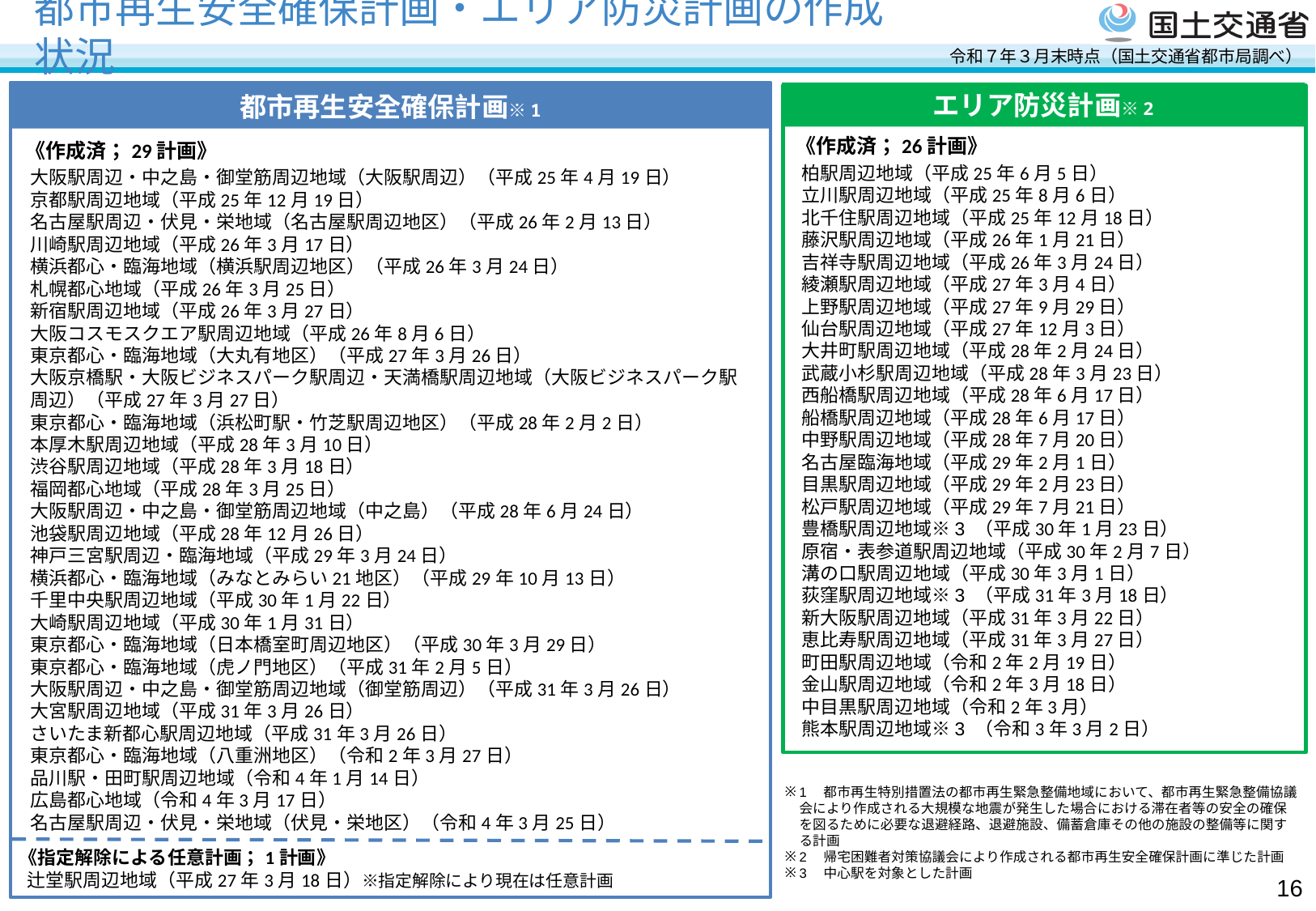

# 都市再生安全確保計画・エリア防災計画の作成状況
令和７年３月末時点（国土交通省都市局調べ）
エリア防災計画※2

都市再生安全確保計画※1

《作成済；26計画》
《作成済；29計画》
柏駅周辺地域（平成25年6月5日）
立川駅周辺地域（平成25年8月6日）
北千住駅周辺地域（平成25年12月18日）
藤沢駅周辺地域（平成26年1月21日）
吉祥寺駅周辺地域（平成26年3月24日）
綾瀬駅周辺地域（平成27年3月4日）
上野駅周辺地域（平成27年9月29日）
仙台駅周辺地域（平成27年12月3日）
大井町駅周辺地域（平成28年2月24日）
武蔵小杉駅周辺地域（平成28年3月23日）
西船橋駅周辺地域（平成28年6月17日）
船橋駅周辺地域（平成28年6月17日）
中野駅周辺地域（平成28年7月20日）
名古屋臨海地域（平成29年2月1日）
目黒駅周辺地域（平成29年2月23日）
松戸駅周辺地域（平成29年7月21日）
豊橋駅周辺地域※3 （平成30年1月23日）
原宿・表参道駅周辺地域（平成30年2月7日）
溝の口駅周辺地域（平成30年3月1日）
荻窪駅周辺地域※3 （平成31年3月18日）
新大阪駅周辺地域（平成31年3月22日）
恵比寿駅周辺地域（平成31年3月27日）
町田駅周辺地域（令和2年2月19日）
金山駅周辺地域（令和2年3月18日）
中目黒駅周辺地域（令和2年3月）
熊本駅周辺地域※3 （令和3年3月2日）
大阪駅周辺・中之島・御堂筋周辺地域（大阪駅周辺）（平成25年4月19日）
京都駅周辺地域（平成25年12月19日）
名古屋駅周辺・伏見・栄地域（名古屋駅周辺地区）（平成26年2月13日）
川崎駅周辺地域（平成26年3月17日）
横浜都心・臨海地域（横浜駅周辺地区）（平成26年3月24日）
札幌都心地域（平成26年3月25日）
新宿駅周辺地域（平成26年3月27日）
大阪コスモスクエア駅周辺地域（平成26年8月6日）
東京都心・臨海地域（大丸有地区）（平成27年3月26日）
大阪京橋駅・大阪ビジネスパーク駅周辺・天満橋駅周辺地域（大阪ビジネスパーク駅周辺）（平成27年3月27日）
東京都心・臨海地域（浜松町駅・竹芝駅周辺地区）（平成28年2月2日）
本厚木駅周辺地域（平成28年3月10日）
渋谷駅周辺地域（平成28年3月18日）
福岡都心地域（平成28年3月25日）
大阪駅周辺・中之島・御堂筋周辺地域（中之島）（平成28年6月24日）
池袋駅周辺地域（平成28年12月26日）
神戸三宮駅周辺・臨海地域（平成29年3月24日）
横浜都心・臨海地域（みなとみらい21地区）（平成29年10月13日）
千里中央駅周辺地域（平成30年1月22日）
大崎駅周辺地域（平成30年1月31日）
東京都心・臨海地域（日本橋室町周辺地区）（平成30年3月29日）
東京都心・臨海地域（虎ノ門地区）（平成31年2月5日）
大阪駅周辺・中之島・御堂筋周辺地域（御堂筋周辺）（平成31年3月26日）
大宮駅周辺地域（平成31年3月26日）
さいたま新都心駅周辺地域（平成31年3月26日）
東京都心・臨海地域（八重洲地区）（令和2年3月27日）
品川駅・田町駅周辺地域（令和4年1月14日）
広島都心地域（令和4年3月17日）
名古屋駅周辺・伏見・栄地域（伏見・栄地区）（令和4年3月25日）
1　都市再生特別措置法の都市再生緊急整備地域において、都市再生緊急整備協議会により作成される大規模な地震が発生した場合における滞在者等の安全の確保を図るために必要な退避経路、退避施設、備蓄倉庫その他の施設の整備等に関する計画
2　帰宅困難者対策協議会により作成される都市再生安全確保計画に準じた計画
3　中心駅を対象とした計画
《指定解除による任意計画；1計画》
辻堂駅周辺地域（平成27年3月18日）※指定解除により現在は任意計画
16